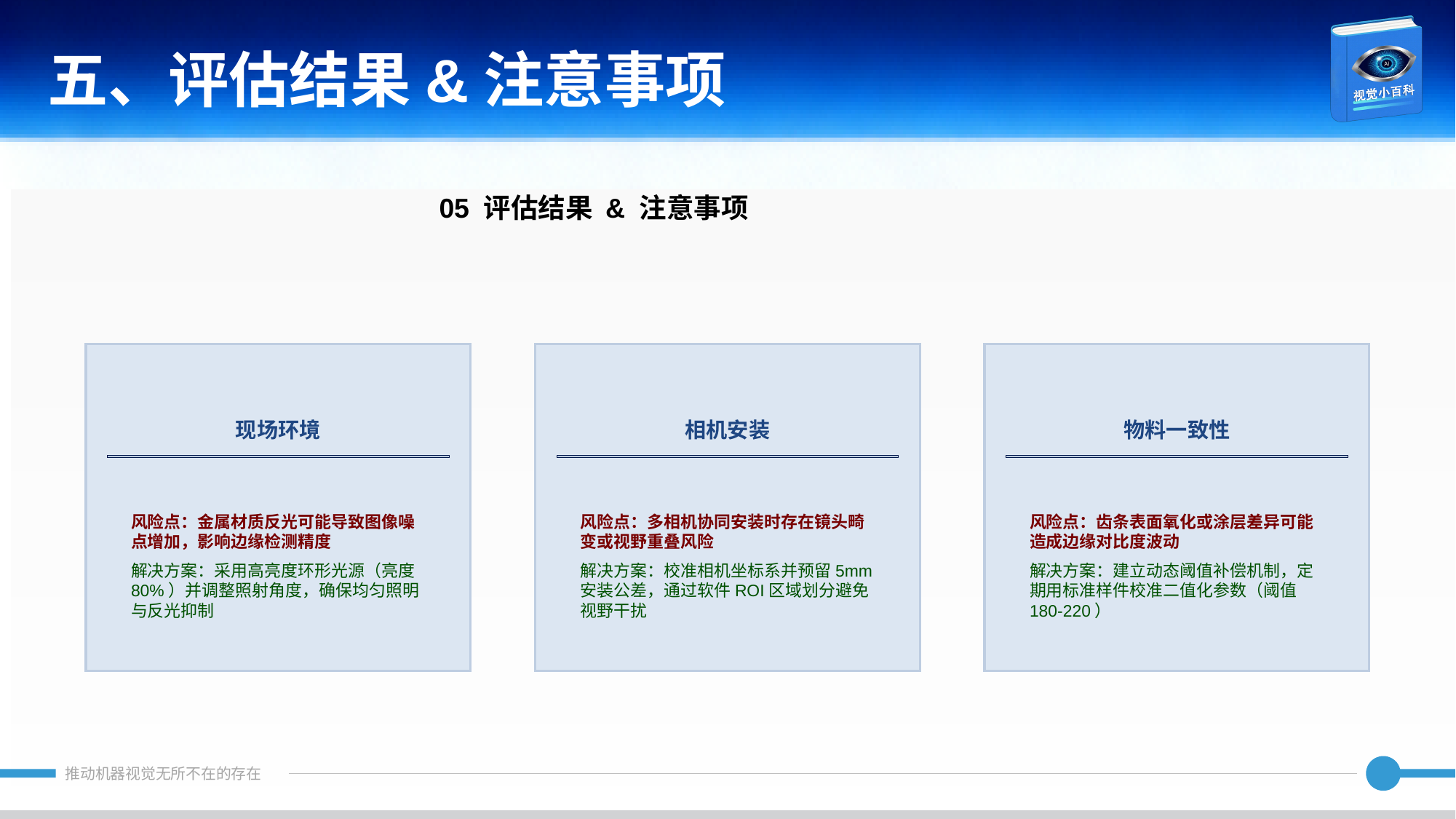

五、评估结果&注意事项

05 评估结果 & 注意事项

现场环境

相机安装

物料一致性

风险点：金属材质反光可能导致图像噪点增加，影响边缘检测精度
解决方案：采用高亮度环形光源（亮度80%）并调整照射角度，确保均匀照明与反光抑制

风险点：多相机协同安装时存在镜头畸变或视野重叠风险
解决方案：校准相机坐标系并预留5mm安装公差，通过软件ROI区域划分避免视野干扰

风险点：齿条表面氧化或涂层差异可能造成边缘对比度波动
解决方案：建立动态阈值补偿机制，定期用标准样件校准二值化参数（阈值180-220）
10